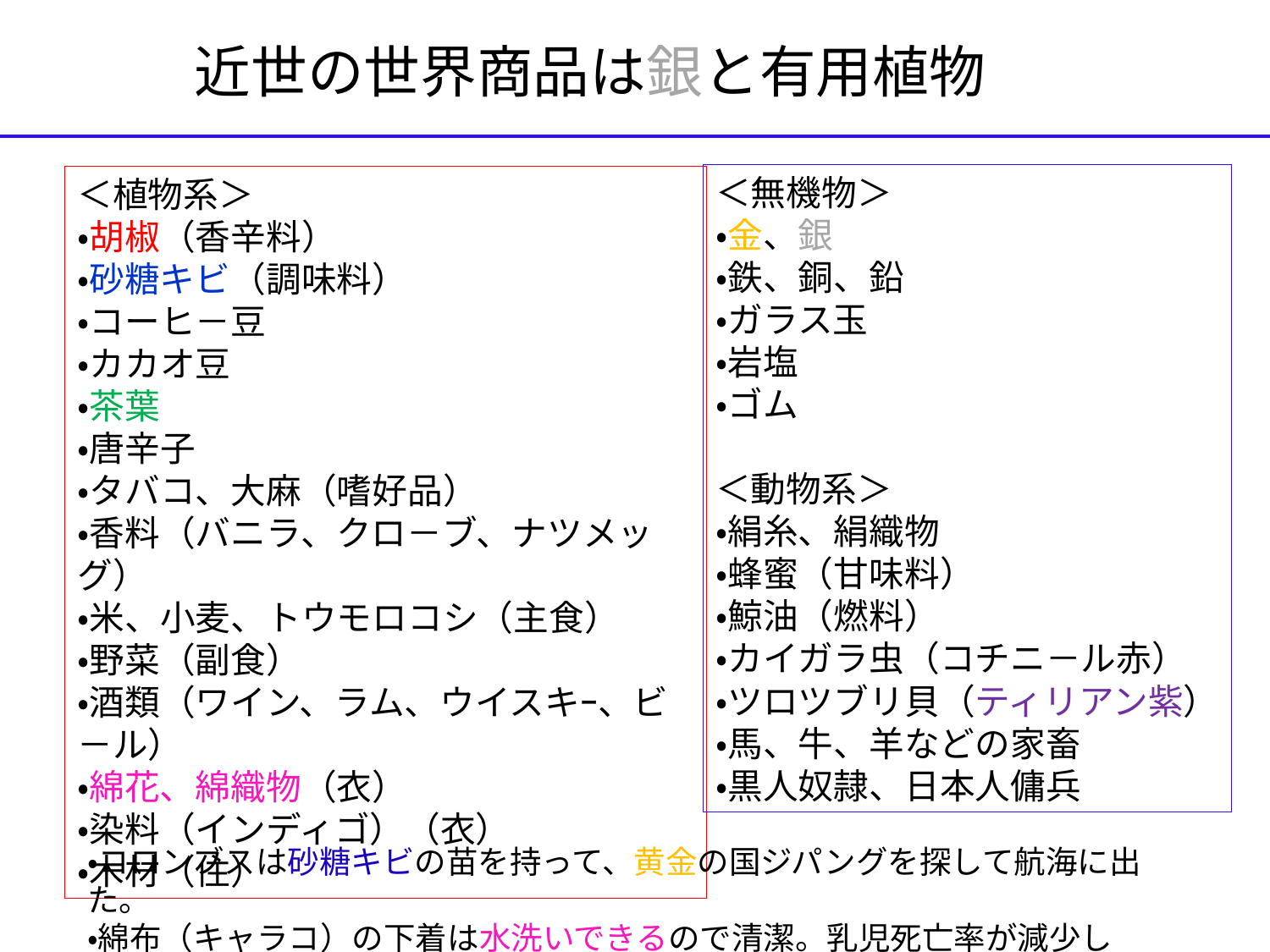

近世の世界商品は銀と有用植物
＜無機物＞
・金、銀
・鉄、銅、鉛
・ガラス玉
・岩塩
・ゴム

＜動物系＞
・絹糸、絹織物
・蜂蜜（甘味料）
・鯨油（燃料）
・カイガラ虫（コチニ－ル赤）
・ツロツブリ貝（ティリアン紫）
・馬、牛、羊などの家畜
・黒人奴隷、日本人傭兵
＜植物系＞
・胡椒（香辛料）
・砂糖キビ（調味料）
・コーヒ－豆
・カカオ豆
・茶葉
・唐辛子
・タバコ、大麻（嗜好品）
・香料（バニラ、クロ－ブ、ナツメッグ）
・米、小麦、トウモロコシ（主食）
・野菜（副食）
・酒類（ワイン、ラム、ウイスキｰ、ビ－ル）
・綿花、綿織物（衣）
・染料（インディゴ）（衣）
・木材（住）
・コロンブスは砂糖キビの苗を持って、黄金の国ジパングを探して航海に出た。
・綿布（キャラコ）の下着は水洗いできるので清潔。乳児死亡率が減少した。